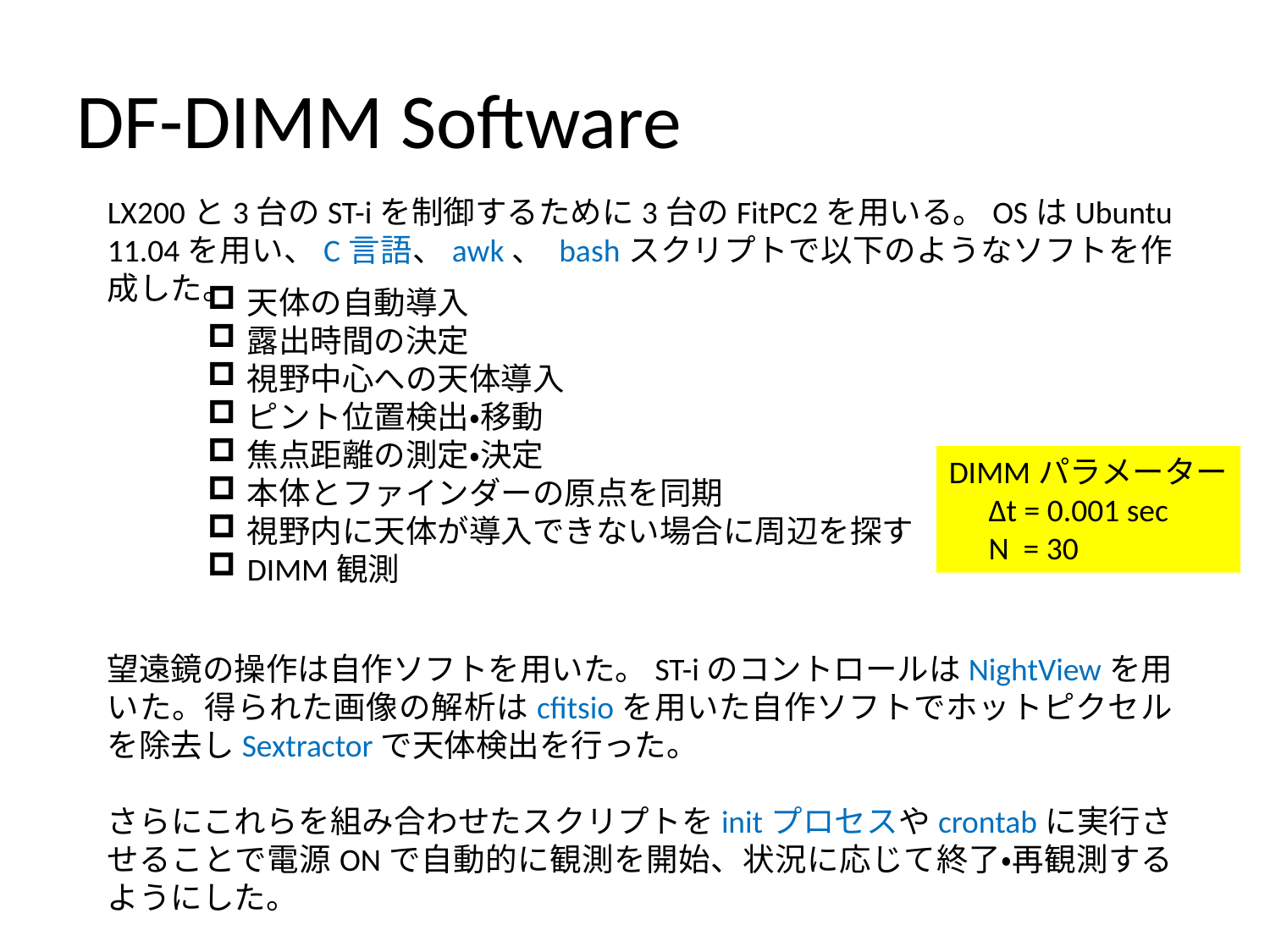

# DF-DIMM Software
LX200と3台のST-iを制御するために3台のFitPC2を用いる。OSはUbuntu 11.04を用い、C言語、awk、 bashスクリプトで以下のようなソフトを作成した。

望遠鏡の操作は自作ソフトを用いた。ST-iのコントロールはNightViewを用いた。得られた画像の解析はcfitsioを用いた自作ソフトでホットピクセルを除去しSextractorで天体検出を行った。

さらにこれらを組み合わせたスクリプトをinitプロセスやcrontabに実行させることで電源ONで自動的に観測を開始、状況に応じて終了・再観測するようにした。

望遠鏡は完全に自立して観測を行い、最低限の情報のみを日本に送信する。
天体の自動導入
露出時間の決定
視野中心への天体導入
ピント位置検出・移動
焦点距離の測定・決定
本体とファインダーの原点を同期
視野内に天体が導入できない場合に周辺を探す
DIMM観測
DIMMパラメーター
　Δt = 0.001 sec
　N  = 30